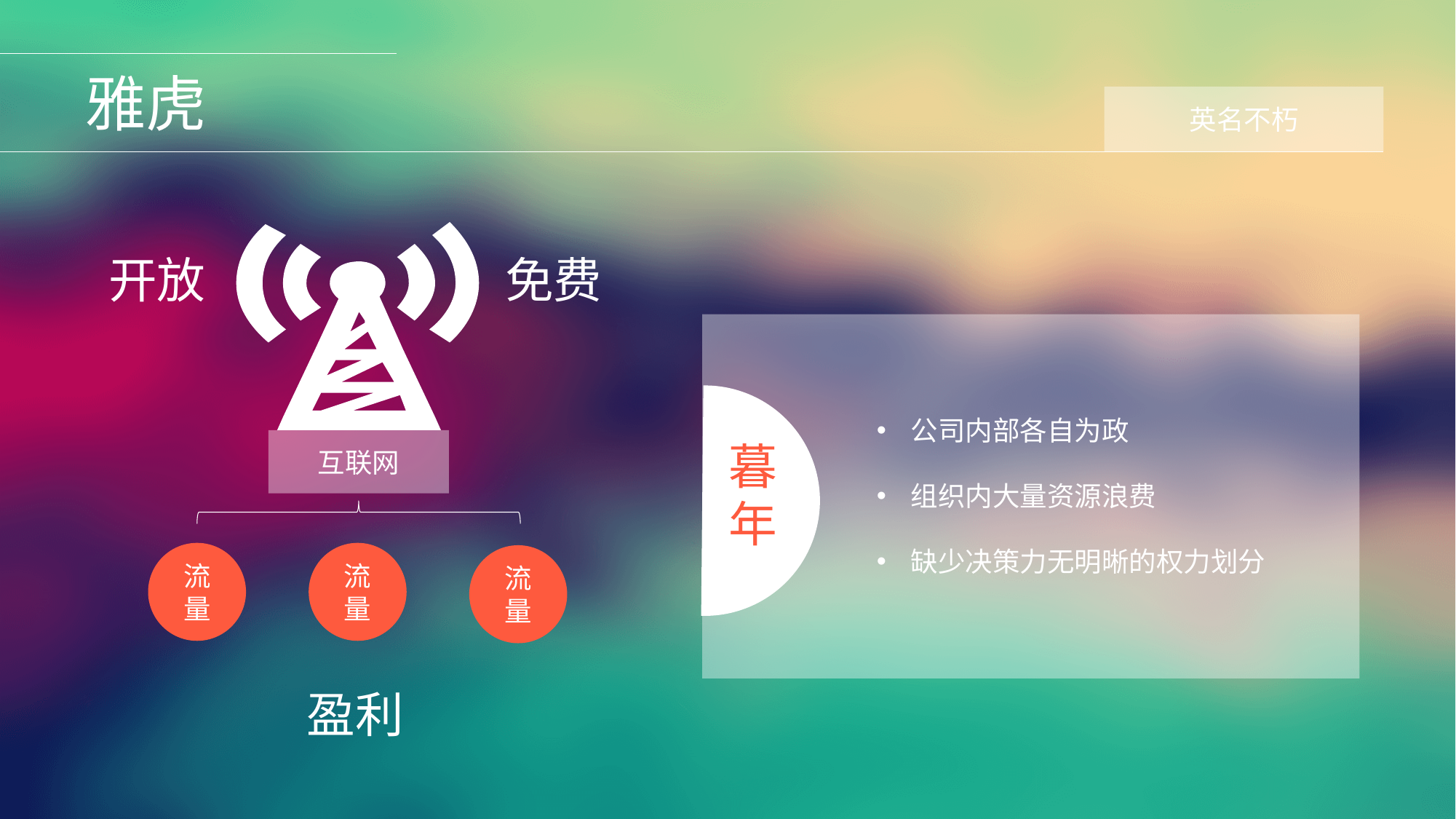

雅虎
英名不朽

开放
免费
互联网

流量
流量
流量

公司内部各自为政

组织内大量资源浪费

缺少决策力无明晰的权力划分

暮
年
盈利